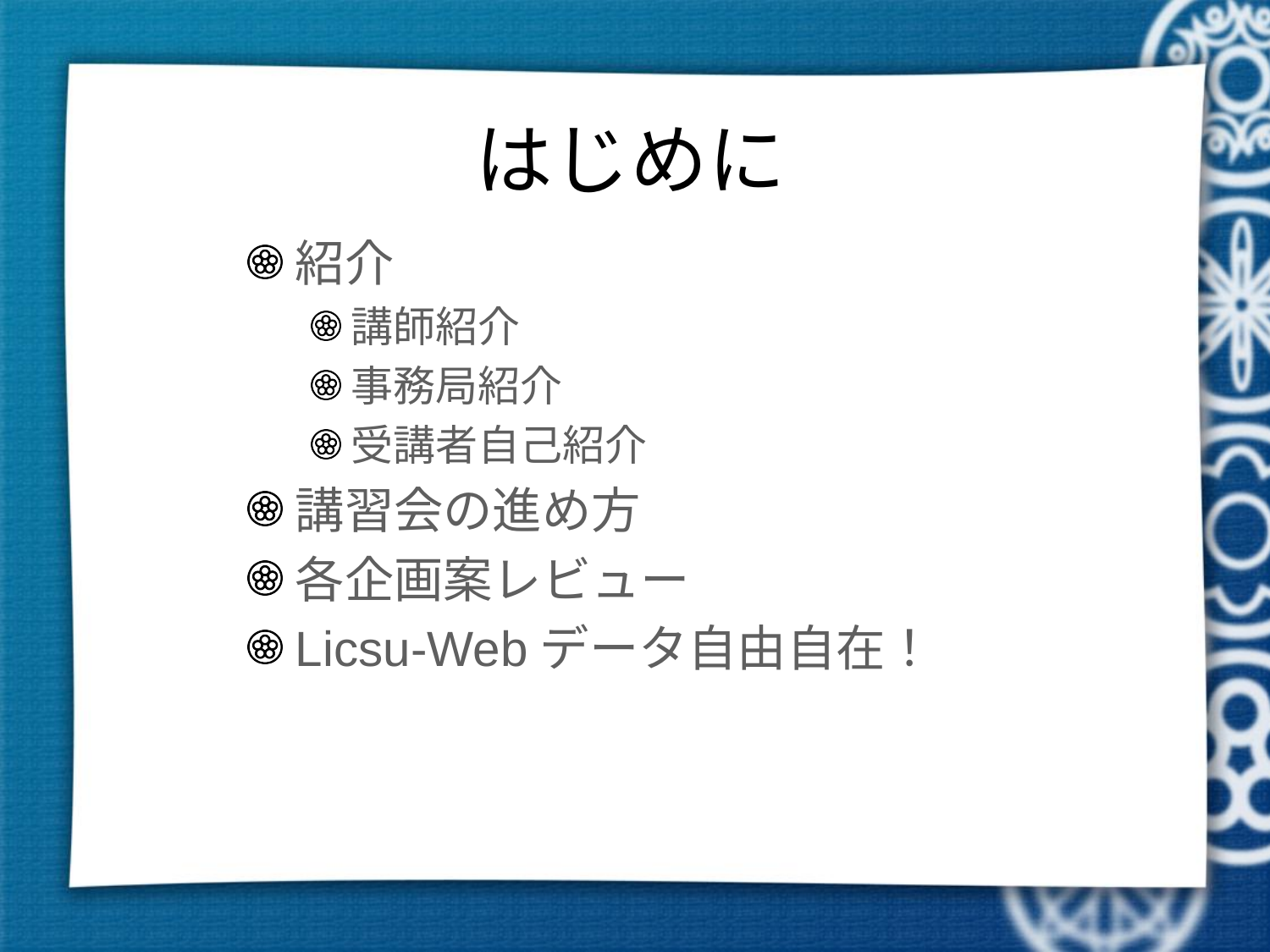

# はじめに
紹介
講師紹介
事務局紹介
受講者自己紹介
講習会の進め方
各企画案レビュー
Licsu-Webデータ自由自在！